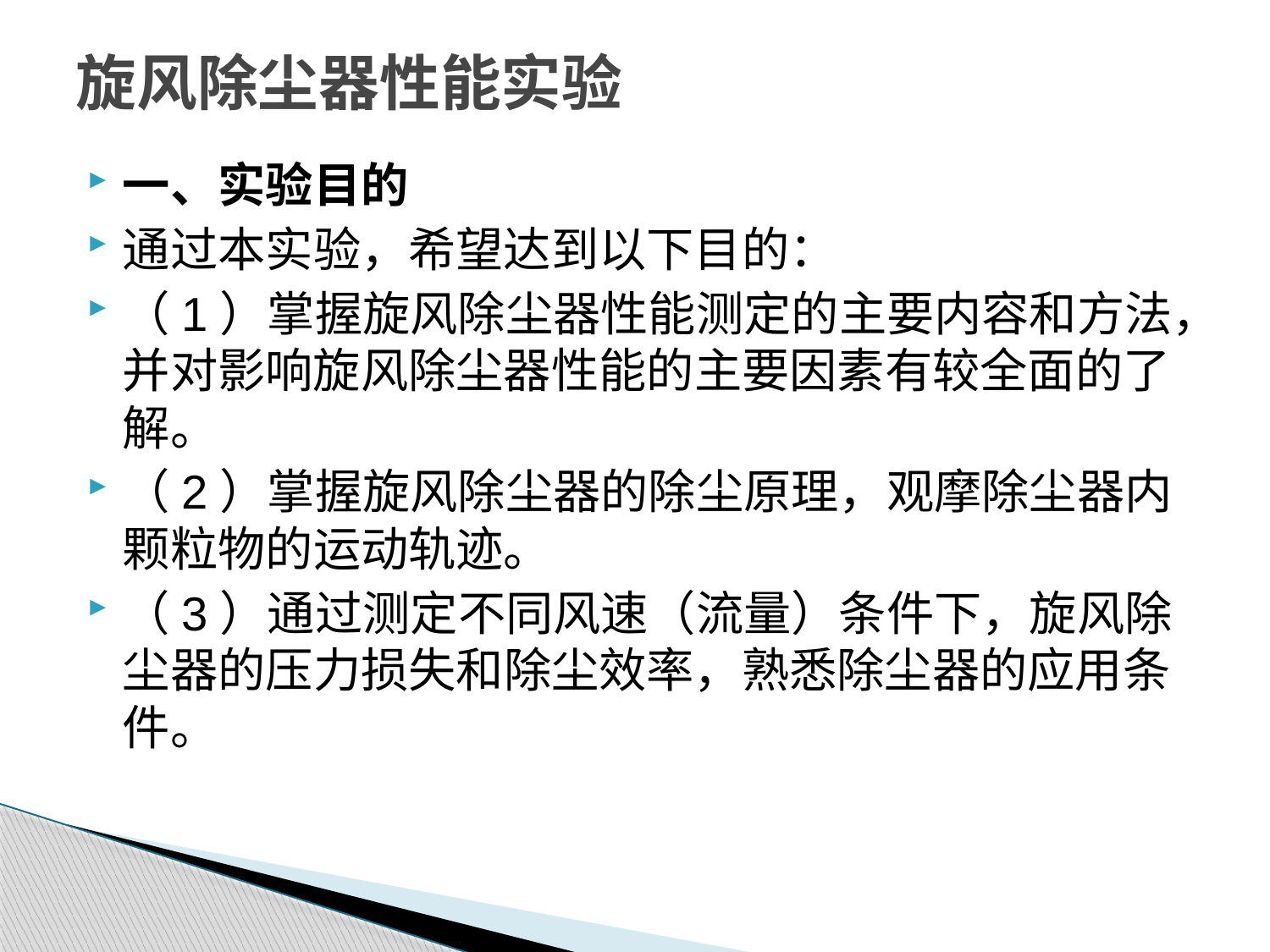

# 旋风除尘器性能实验
一、实验目的
通过本实验，希望达到以下目的：
（1）掌握旋风除尘器性能测定的主要内容和方法，并对影响旋风除尘器性能的主要因素有较全面的了解。
（2）掌握旋风除尘器的除尘原理，观摩除尘器内颗粒物的运动轨迹。
（3）通过测定不同风速（流量）条件下，旋风除尘器的压力损失和除尘效率，熟悉除尘器的应用条件。